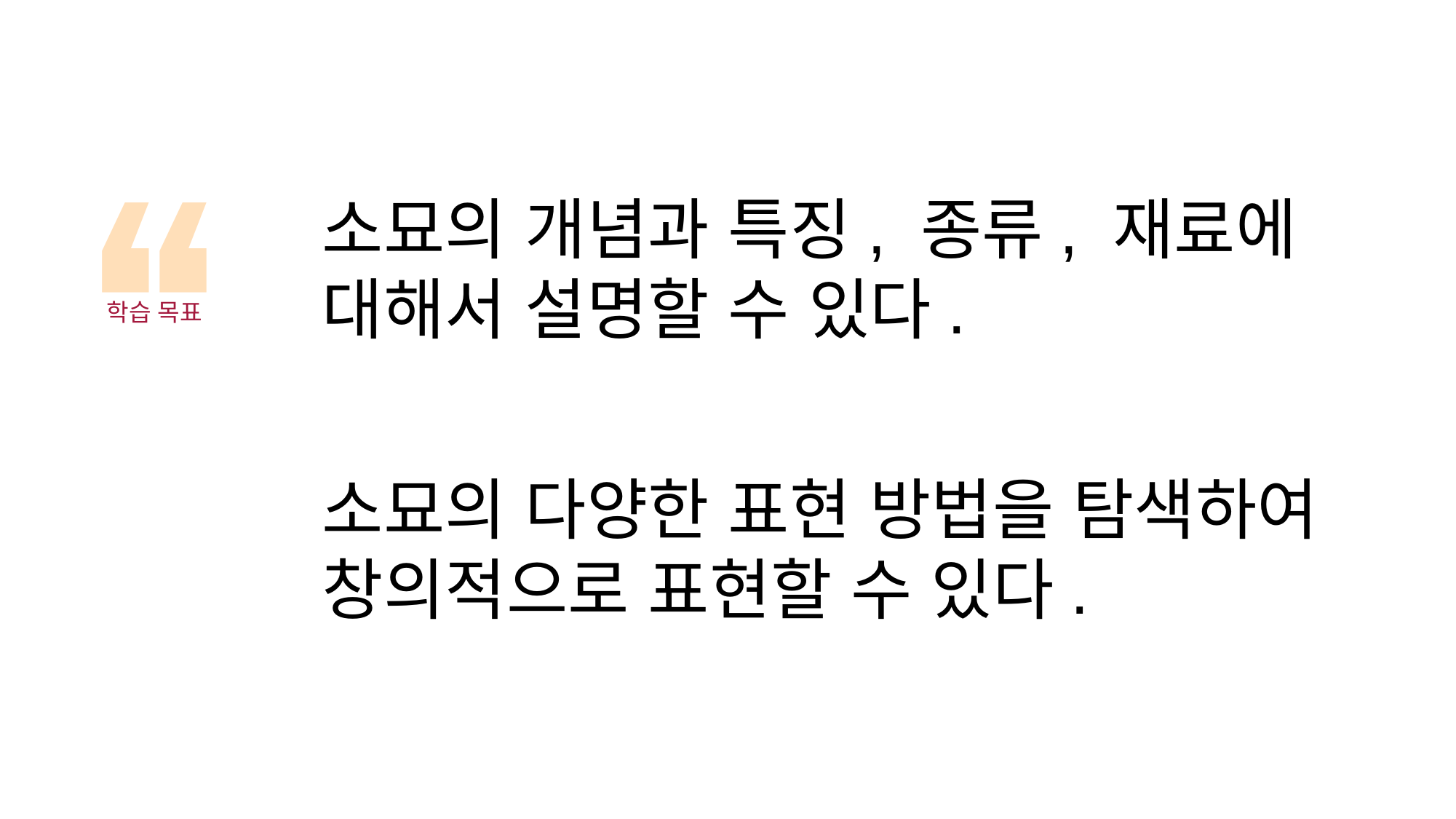

“
소묘의 개념과 특징, 종류, 재료에 대해서 설명할 수 있다.

소묘의 다양한 표현 방법을 탐색하여 창의적으로 표현할 수 있다.
학습 목표